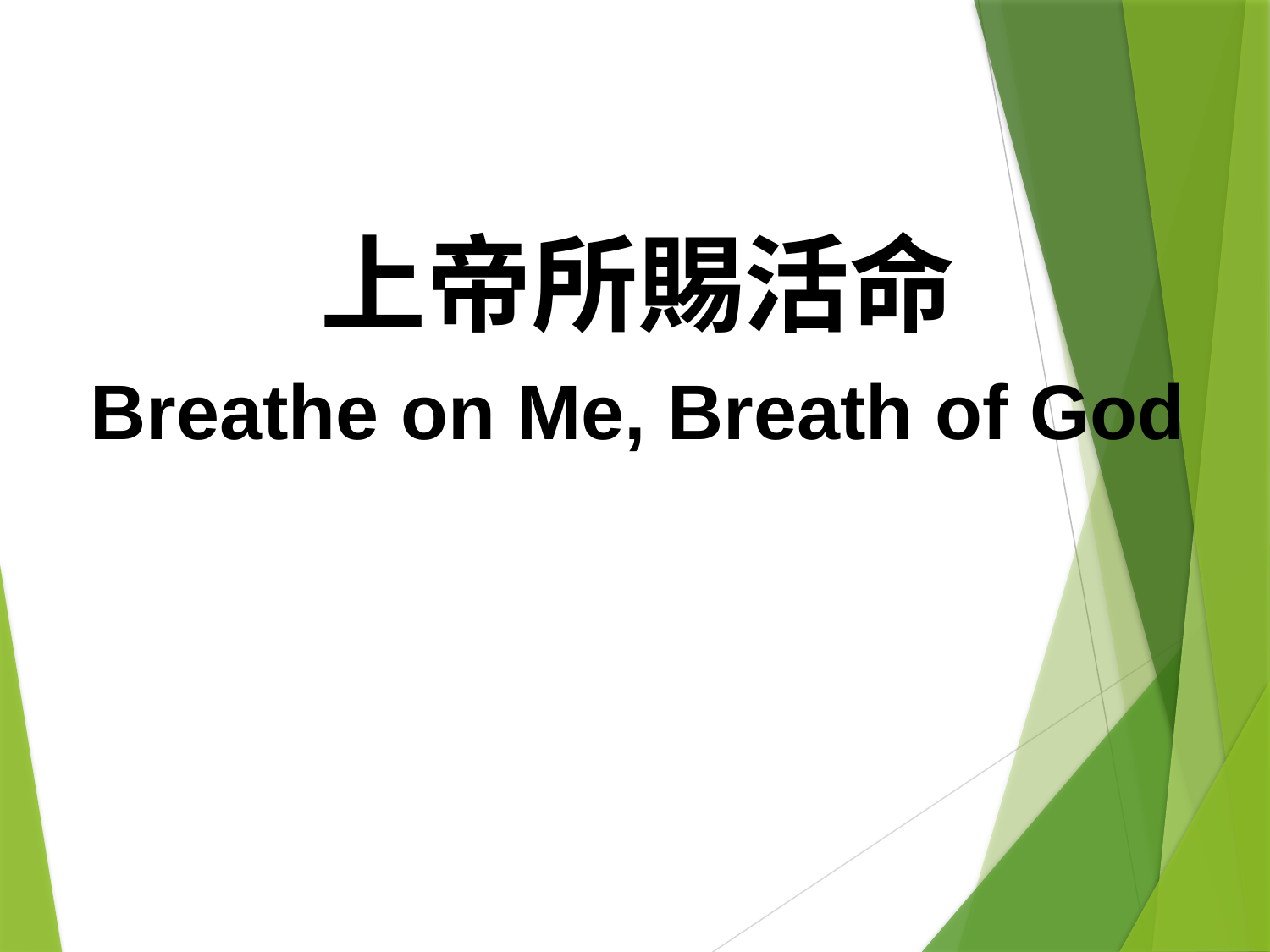

上帝所賜活命
Breathe on Me, Breath of God